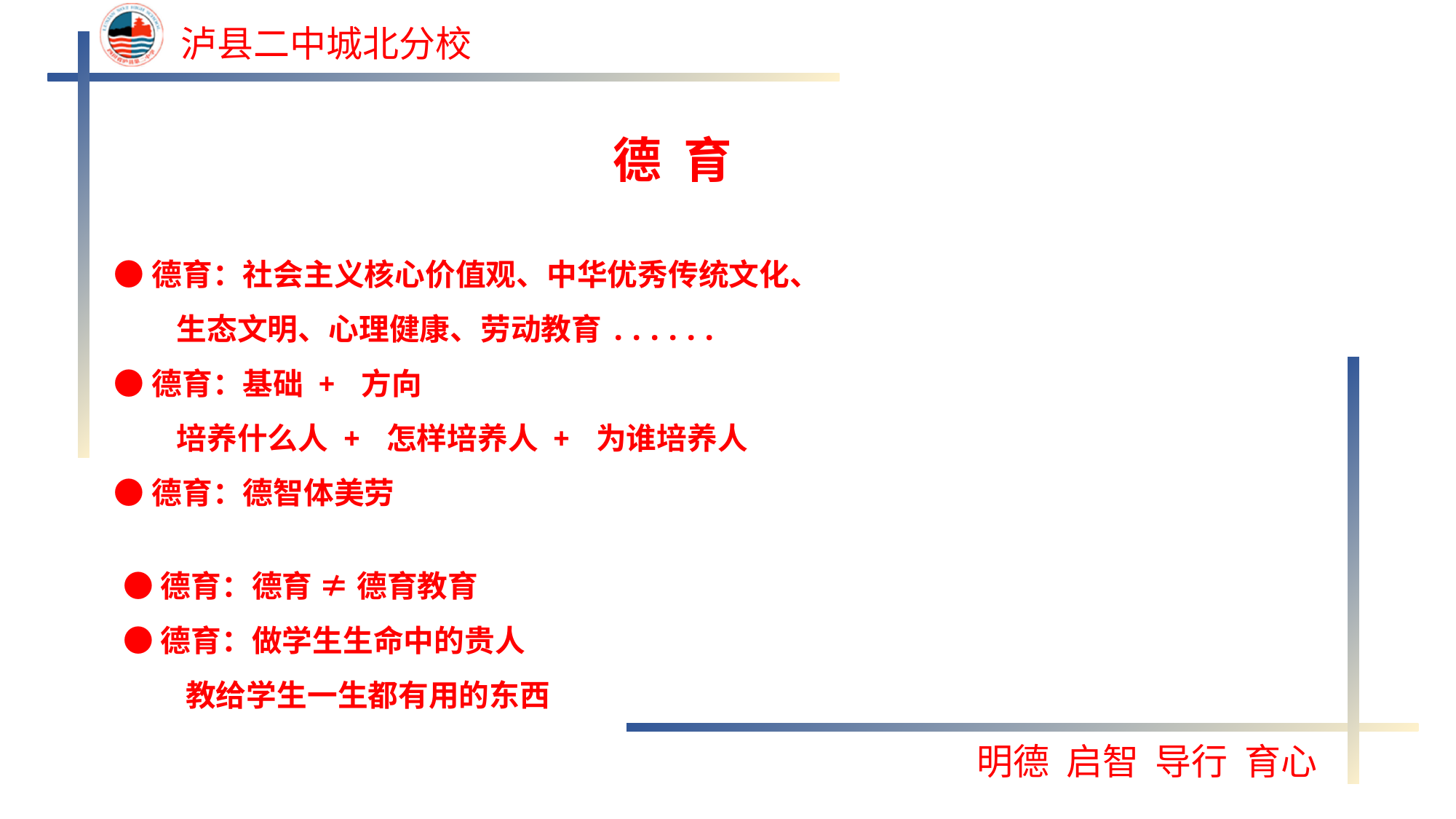

德  育

 ●德育：社会主义核心价值观、中华优秀传统文化、
         生态文明、心理健康、劳动教育......
 ●德育：基础 + 方向
         培养什么人 + 怎样培养人 + 为谁培养人
 ●德育：德智体美劳
●德育：德育 ≠ 德育教育
●德育：做学生生命中的贵人
        教给学生一生都有用的东西